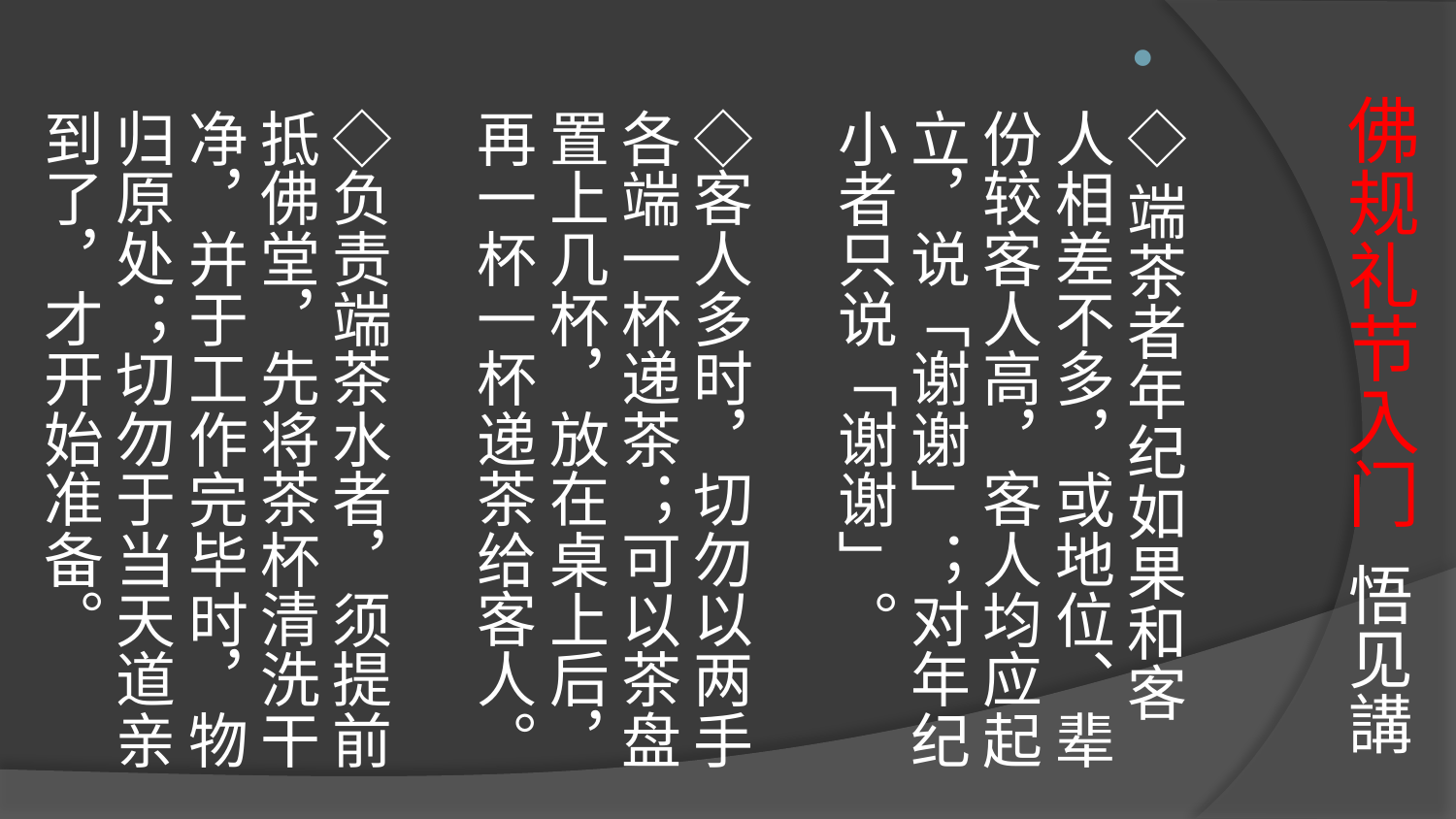

# 佛规礼节入门  悟见講
◇端茶者年纪如果和客人相差不多，或地位、辈份较客人高，客人均应起立，说「谢谢」；对年纪小者只说「谢谢」。
◇客人多时，切勿以两手各端一杯递茶；可以茶盘置上几杯，放在桌上后，再一杯一杯递茶给客人。
◇负责端茶水者，须提前抵佛堂，先将茶杯清洗干净，并于工作完毕时，物归原处；切勿于当天道亲到了，才开始准备。